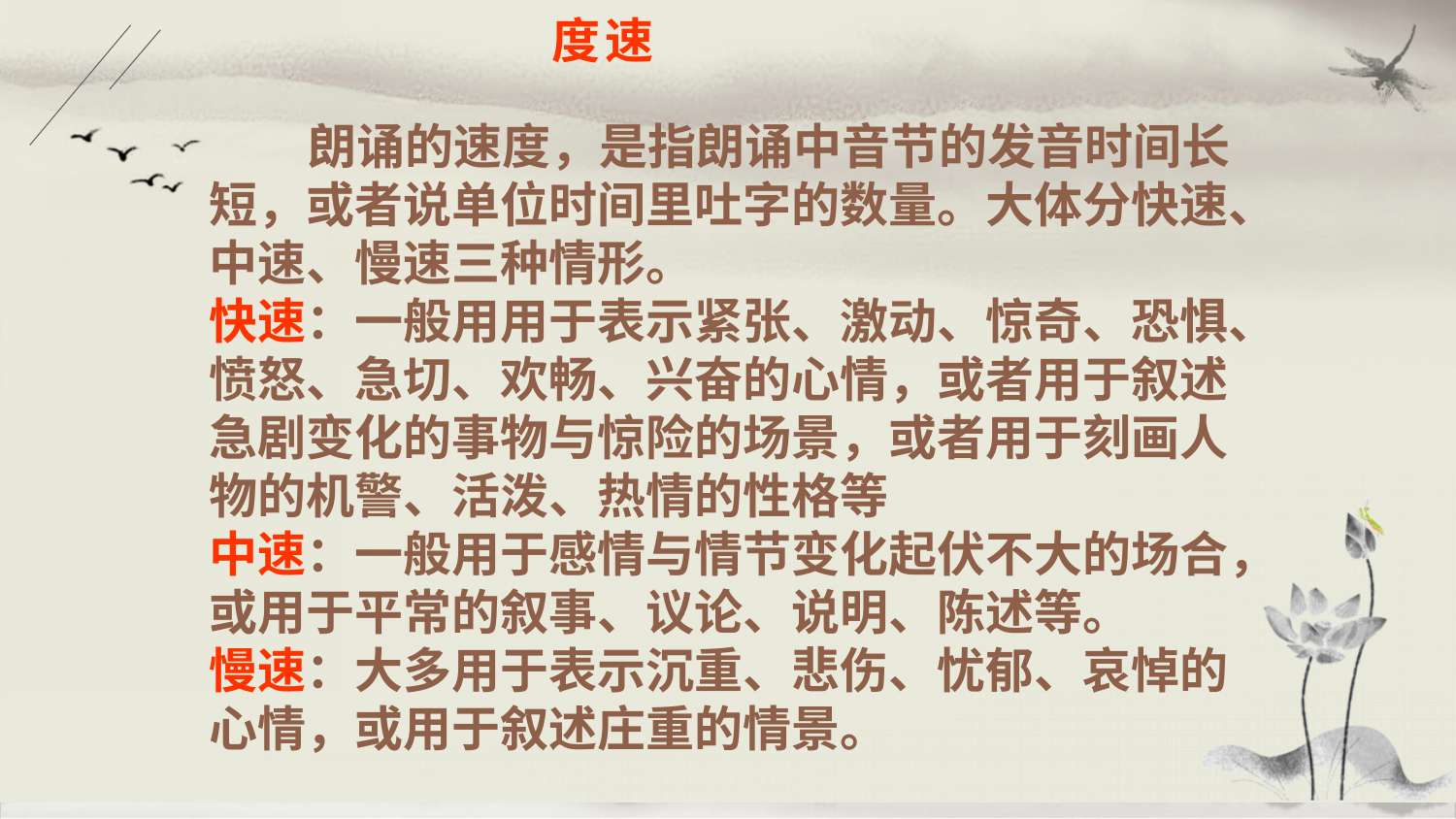

# 速    度
        朗诵的速度，是指朗诵中音节的发音时间长短，或者说单位时间里吐字的数量。大体分快速、中速、慢速三种情形。
快速：一般用用于表示紧张、激动、惊奇、恐惧、愤怒、急切、欢畅、兴奋的心情，或者用于叙述急剧变化的事物与惊险的场景，或者用于刻画人物的机警、活泼、热情的性格等
中速：一般用于感情与情节变化起伏不大的场合，或用于平常的叙事、议论、说明、陈述等。
慢速：大多用于表示沉重、悲伤、忧郁、哀悼的心情，或用于叙述庄重的情景。